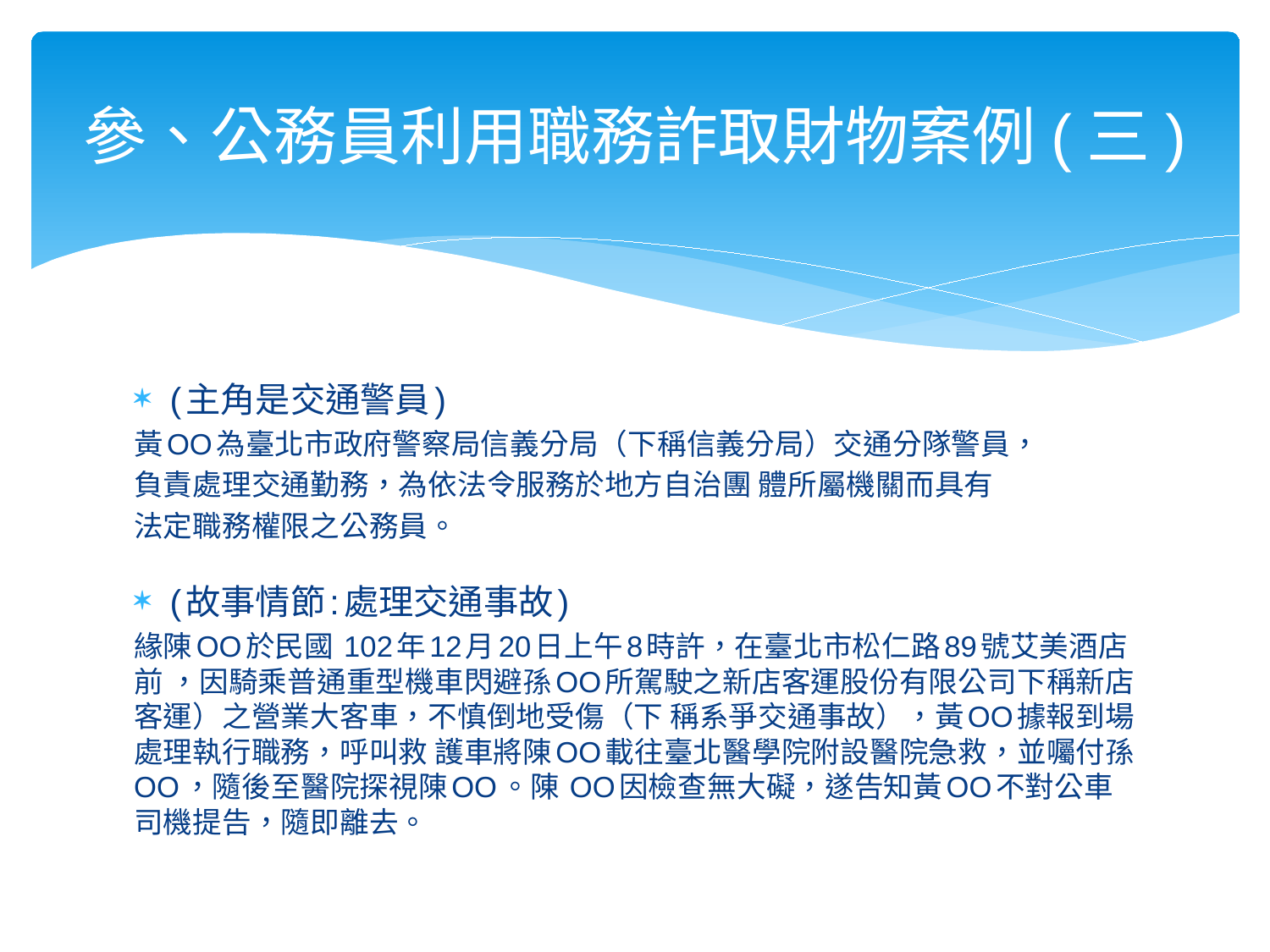

# 參、公務員利用職務詐取財物案例(三)
(主角是交通警員)
黃OO為臺北市政府警察局信義分局（下稱信義分局）交通分隊警員，
負責處理交通勤務，為依法令服務於地方自治團 體所屬機關而具有
法定職務權限之公務員。

(故事情節:處理交通事故)
緣陳OO於民國 102年12月20日上午8時許，在臺北市松仁路89號艾美酒店前 ，因騎乘普通重型機車閃避孫OO所駕駛之新店客運股份有限公司下稱新店客運）之營業大客車，不慎倒地受傷（下 稱系爭交通事故），黃OO據報到場處理執行職務，呼叫救 護車將陳OO載往臺北醫學院附設醫院急救，並囑付孫OO，隨後至醫院探視陳OO。陳 OO因檢查無大礙，遂告知黃OO不對公車司機提告，隨即離去。